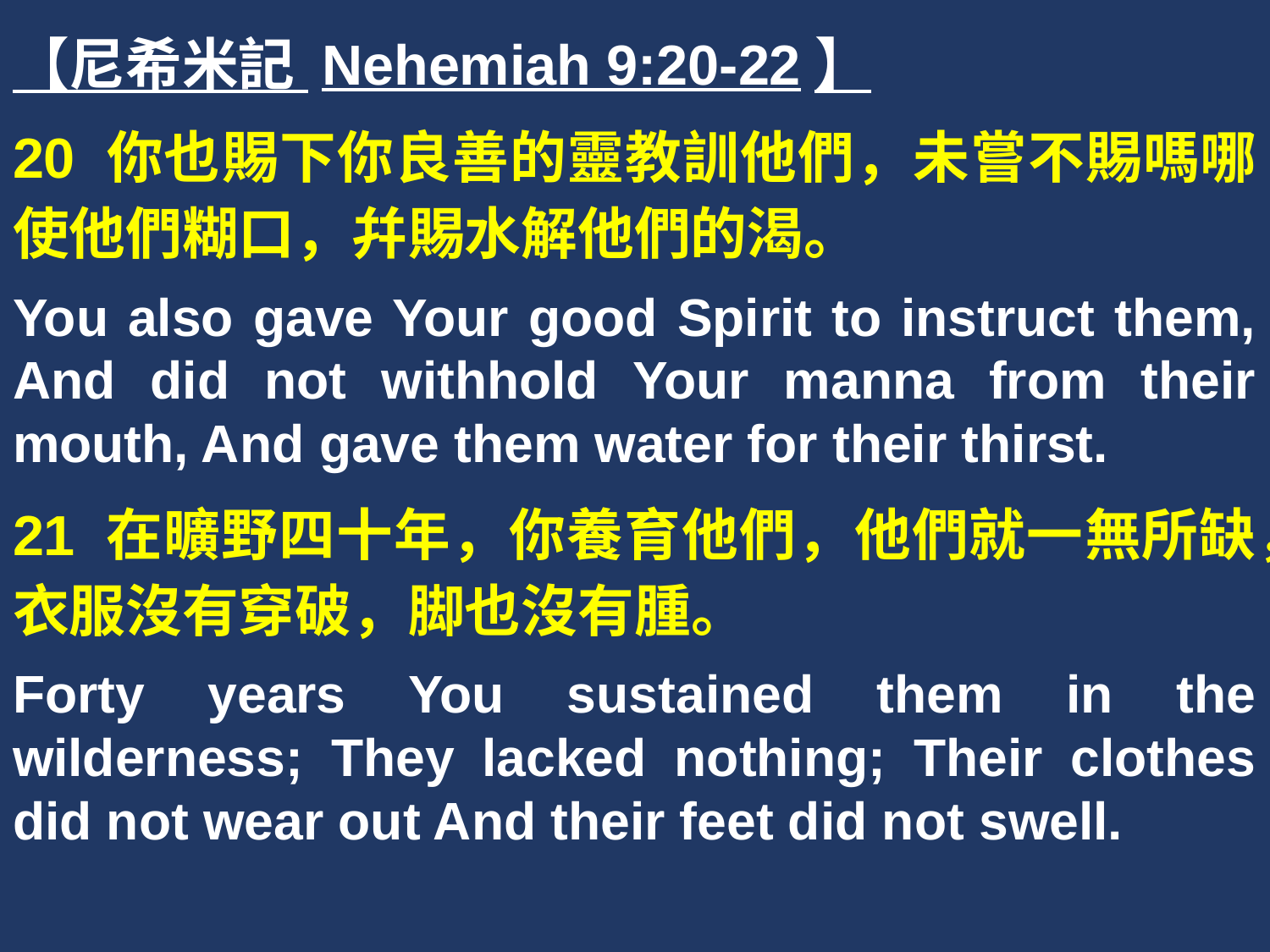

【尼希米記 Nehemiah 9:20-22】
20 你也賜下你良善的靈教訓他們，未嘗不賜嗎哪使他們糊口，幷賜水解他們的渴。
You also gave Your good Spirit to instruct them, And did not withhold Your manna from their mouth, And gave them water for their thirst.
21 在曠野四十年，你養育他們，他們就一無所缺，衣服沒有穿破，脚也沒有腫。
Forty years You sustained them in the wilderness; They lacked nothing; Their clothes did not wear out And their feet did not swell.